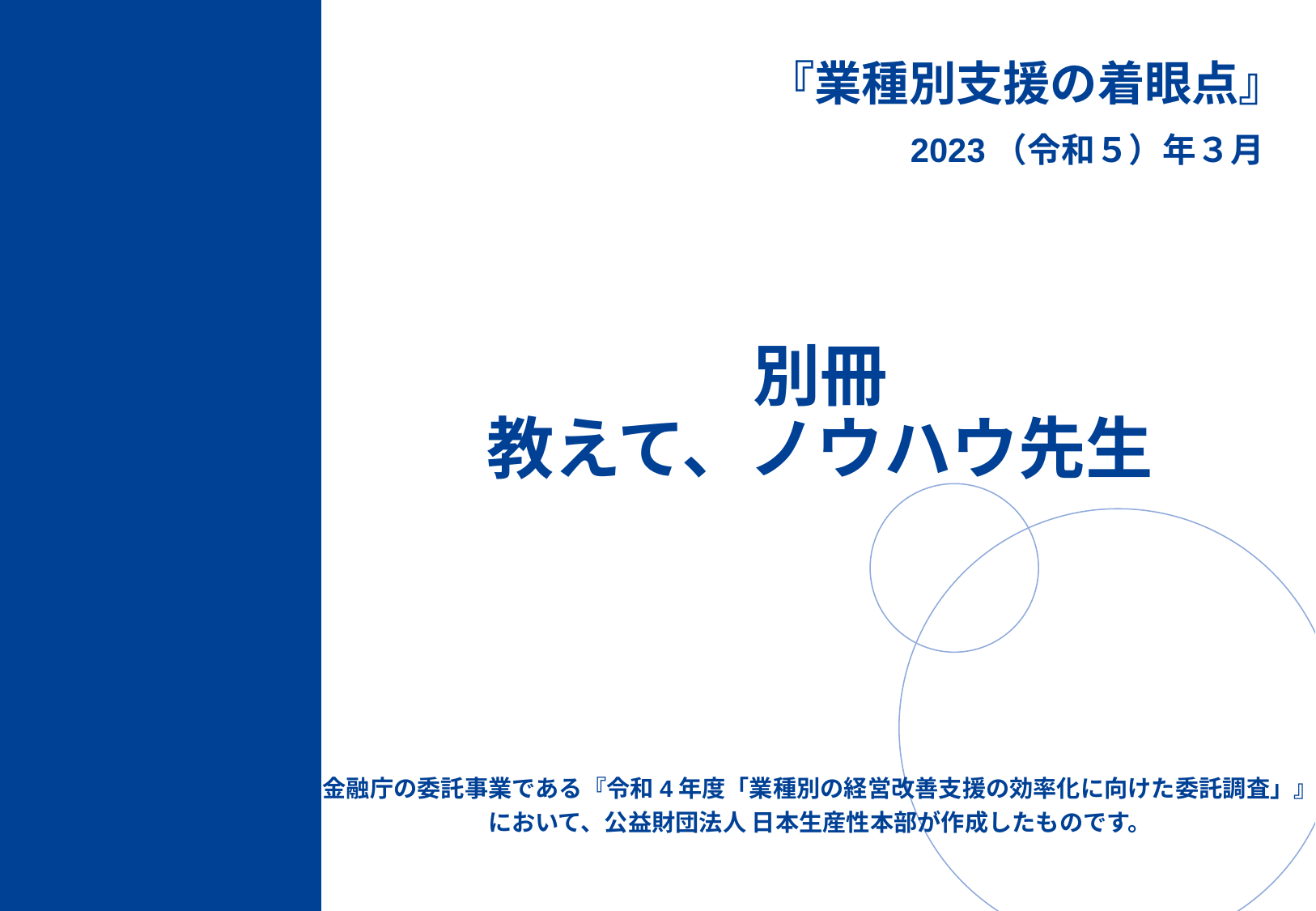

『業種別支援の着眼点』
　2023（令和５）年３月
別冊
教えて、ノウハウ先生
金融庁の委託事業である『令和4年度「業種別の経営改善支援の効率化に向けた委託調査」』
において、公益財団法人 日本生産性本部が作成したものです。